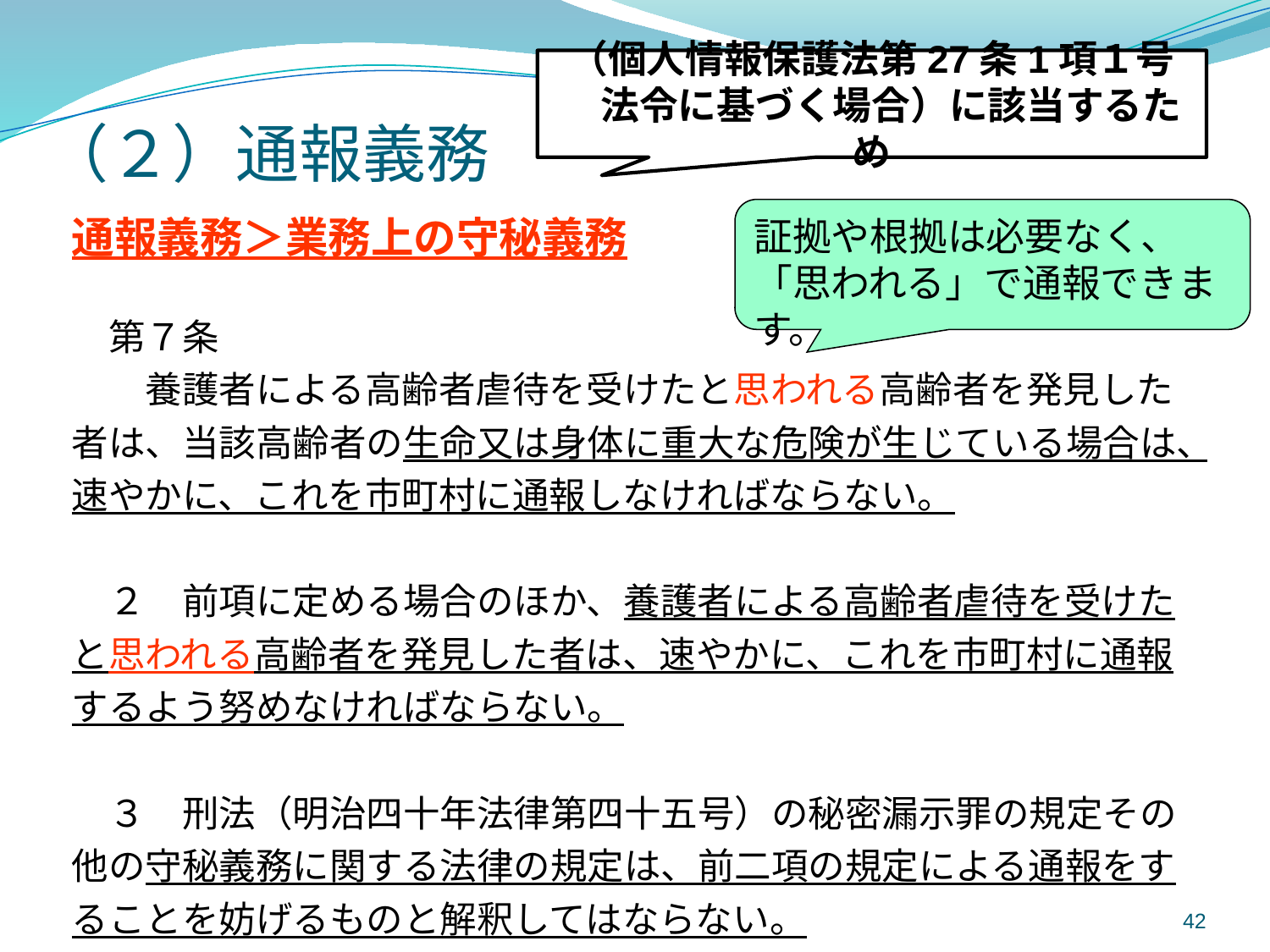

（個人情報保護法第27条1項１号　法令に基づく場合）に該当するため
# （２）通報義務
通報義務＞業務上の守秘義務

　第７条
　　養護者による高齢者虐待を受けたと思われる高齢者を発見した者は、当該高齢者の生命又は身体に重大な危険が生じている場合は、速やかに、これを市町村に通報しなければならない。
　２　前項に定める場合のほか、養護者による高齢者虐待を受けたと思われる高齢者を発見した者は、速やかに、これを市町村に通報するよう努めなければならない。
　３　刑法（明治四十年法律第四十五号）の秘密漏示罪の規定その他の守秘義務に関する法律の規定は、前二項の規定による通報をすることを妨げるものと解釈してはならない。

証拠や根拠は必要なく、
「思われる」で通報できます。
42